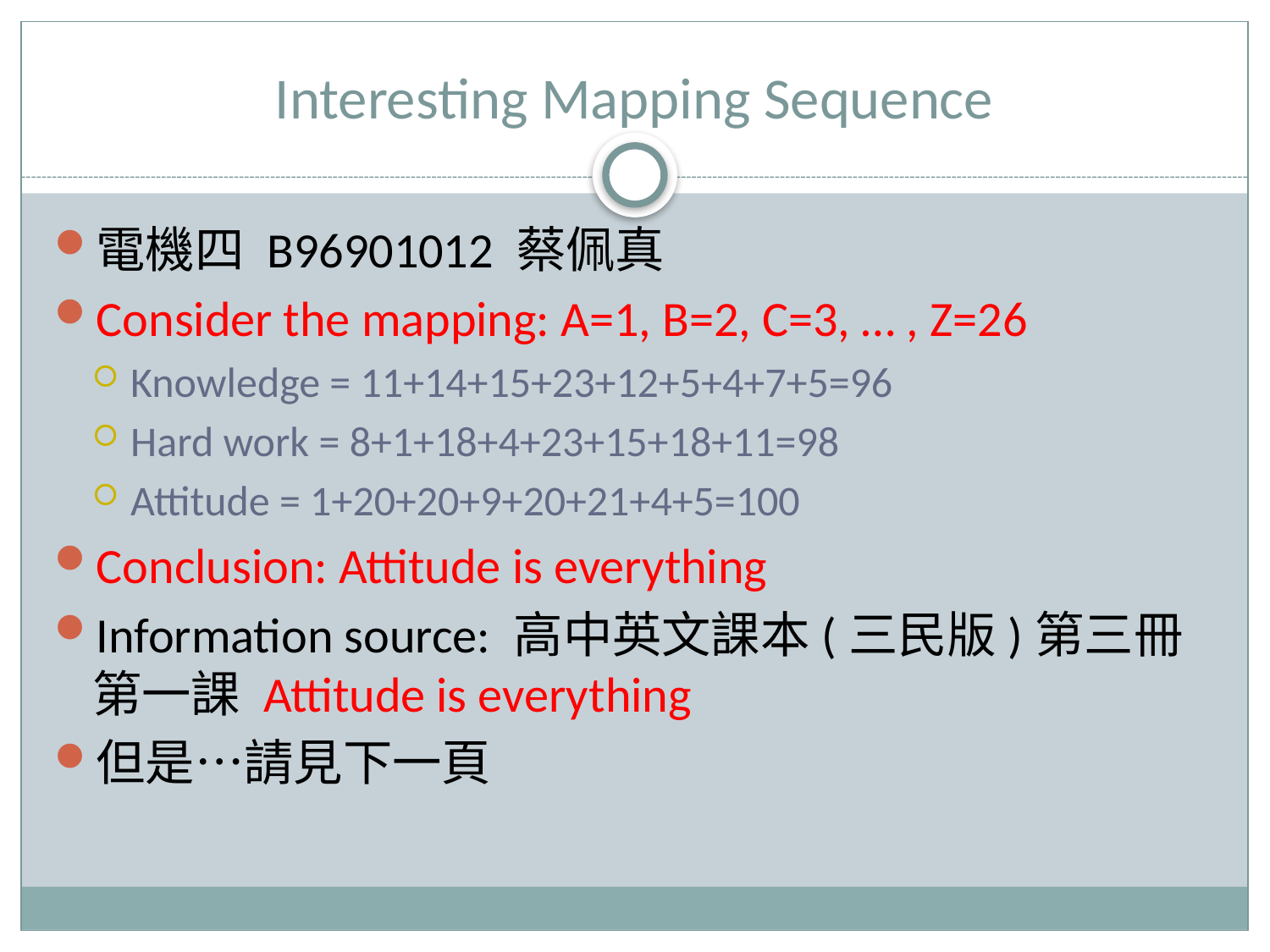

# Interesting Mapping Sequence
電機四 B96901012 蔡佩真
Consider the mapping: A=1, B=2, C=3, … , Z=26
Knowledge = 11+14+15+23+12+5+4+7+5=96
Hard work = 8+1+18+4+23+15+18+11=98
Attitude = 1+20+20+9+20+21+4+5=100
Conclusion: Attitude is everything
Information source: 高中英文課本(三民版)第三冊第一課 Attitude is everything
但是…請見下一頁